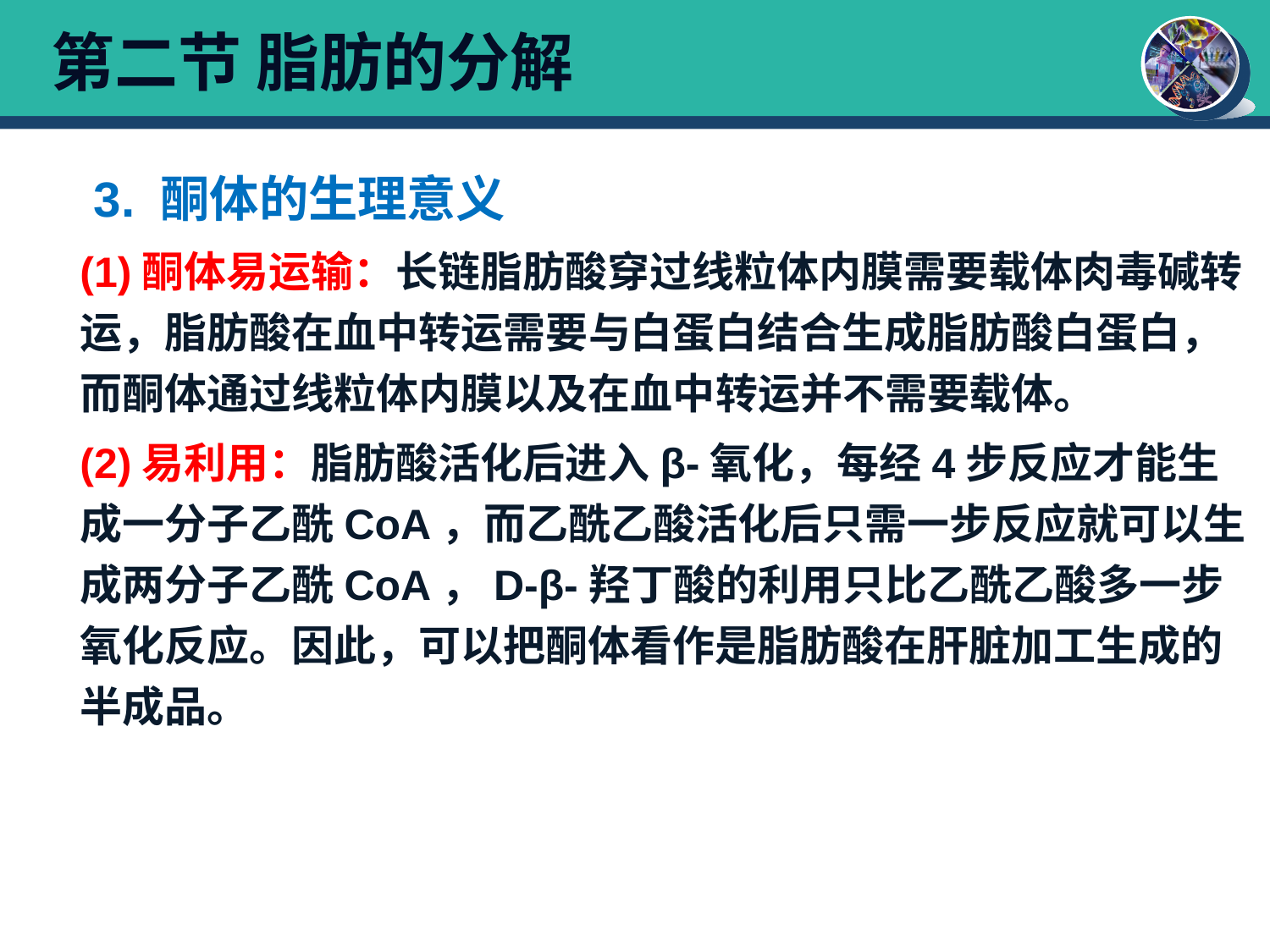

# 第二节 脂肪的分解
 3. 酮体的生理意义
(1)酮体易运输：长链脂肪酸穿过线粒体内膜需要载体肉毒碱转运，脂肪酸在血中转运需要与白蛋白结合生成脂肪酸白蛋白，而酮体通过线粒体内膜以及在血中转运并不需要载体。
(2)易利用：脂肪酸活化后进入β-氧化，每经4步反应才能生成一分子乙酰CoA，而乙酰乙酸活化后只需一步反应就可以生成两分子乙酰CoA，D-β-羟丁酸的利用只比乙酰乙酸多一步氧化反应。因此，可以把酮体看作是脂肪酸在肝脏加工生成的半成品。